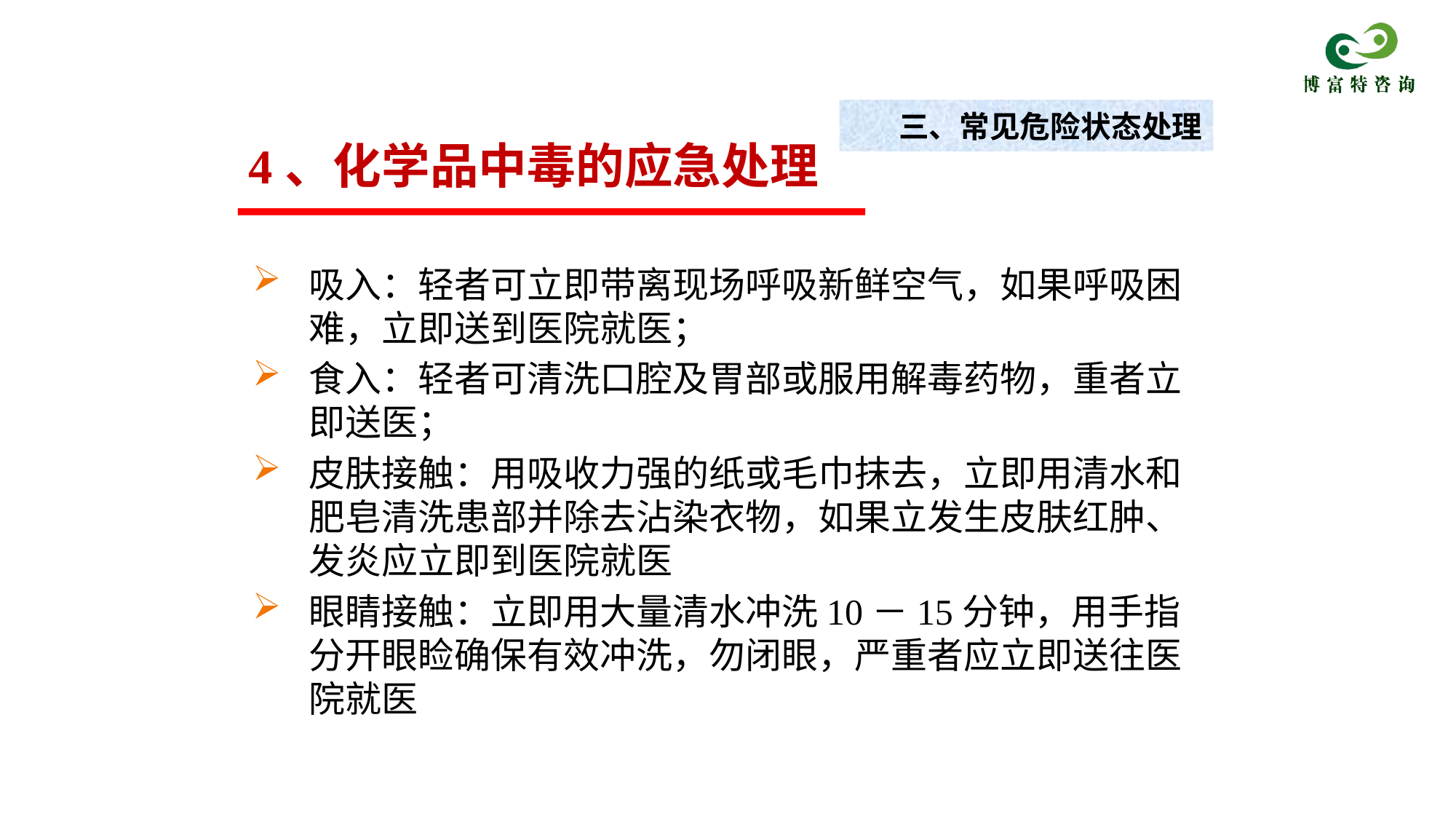

三、常见危险状态处理
4、化学品中毒的应急处理

吸入：轻者可立即带离现场呼吸新鲜空气，如果呼吸困难，立即送到医院就医；
食入：轻者可清洗口腔及胃部或服用解毒药物，重者立即送医；
皮肤接触：用吸收力强的纸或毛巾抹去，立即用清水和肥皂清洗患部并除去沾染衣物，如果立发生皮肤红肿、发炎应立即到医院就医
眼睛接触：立即用大量清水冲洗10－15分钟，用手指分开眼睑确保有效冲洗，勿闭眼，严重者应立即送往医院就医